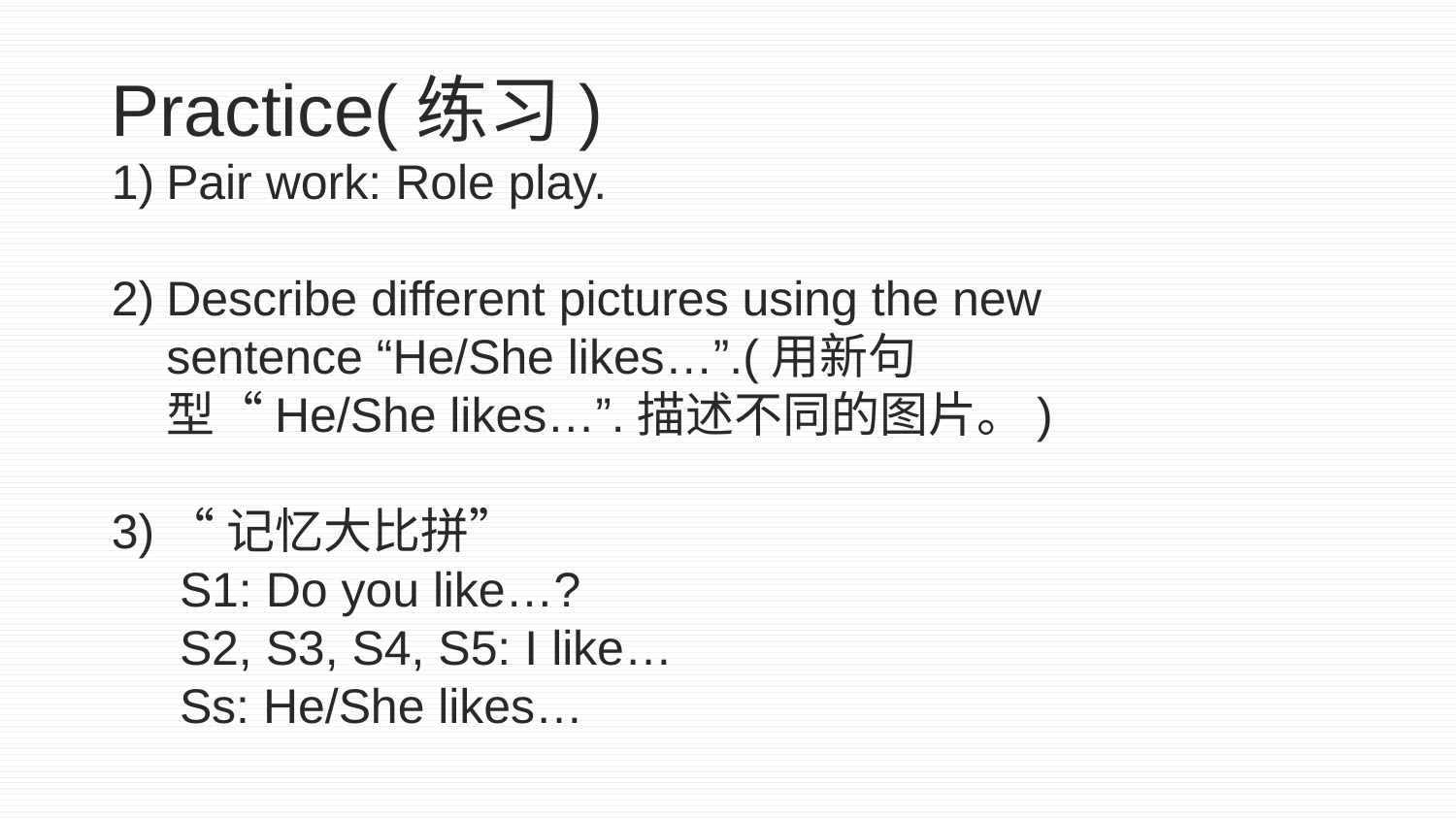

Practice(练习)
Pair work: Role play.

Describe different pictures using the new sentence “He/She likes…”.(用新句型“He/She likes…”.描述不同的图片。)

“记忆大比拼”
     S1: Do you like…?
     S2, S3, S4, S5: I like…
     Ss: He/She likes…